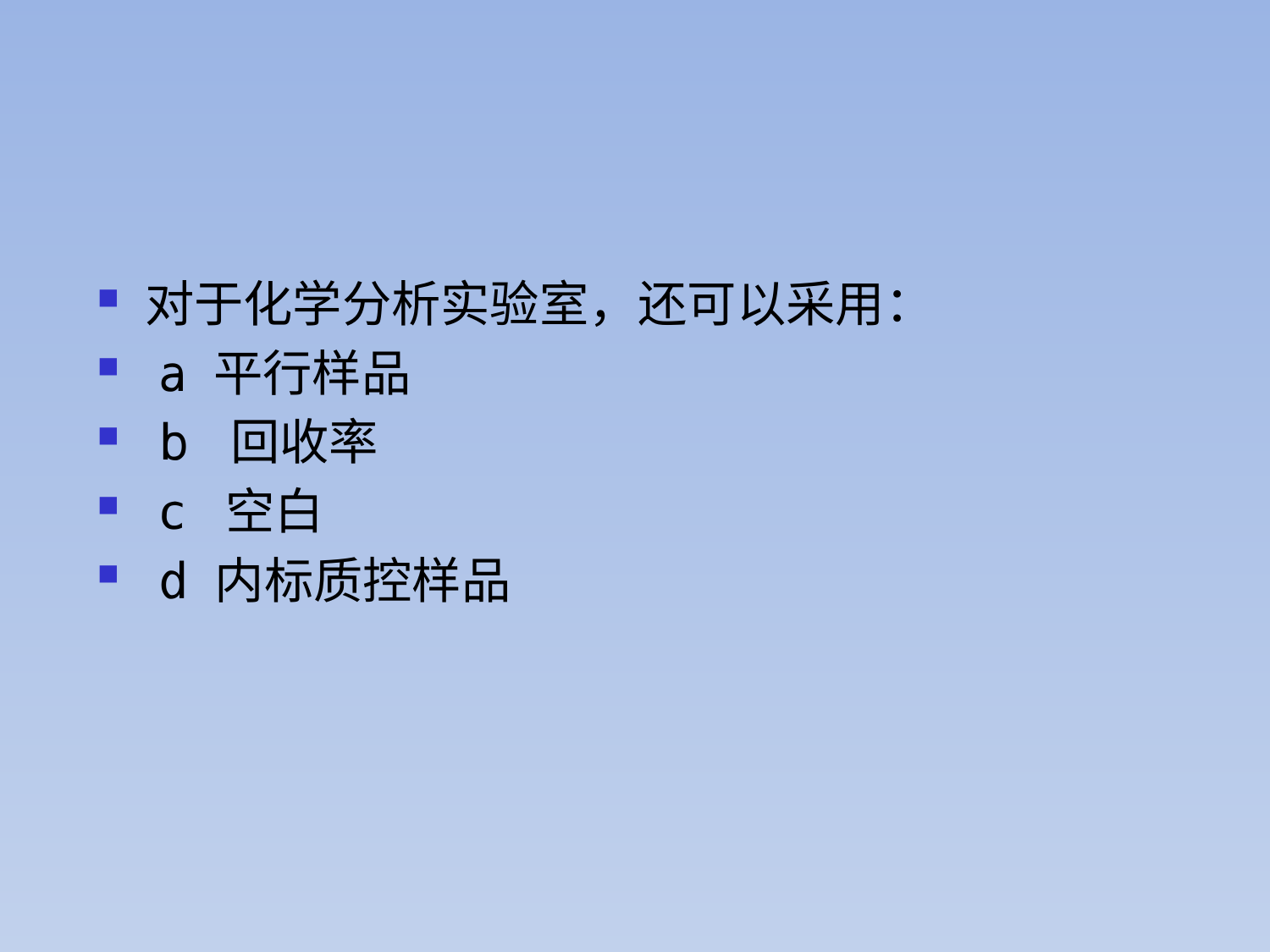

对于化学分析实验室，还可以采用：
 a 平行样品
 b  回收率
 c  空白
 d 内标质控样品